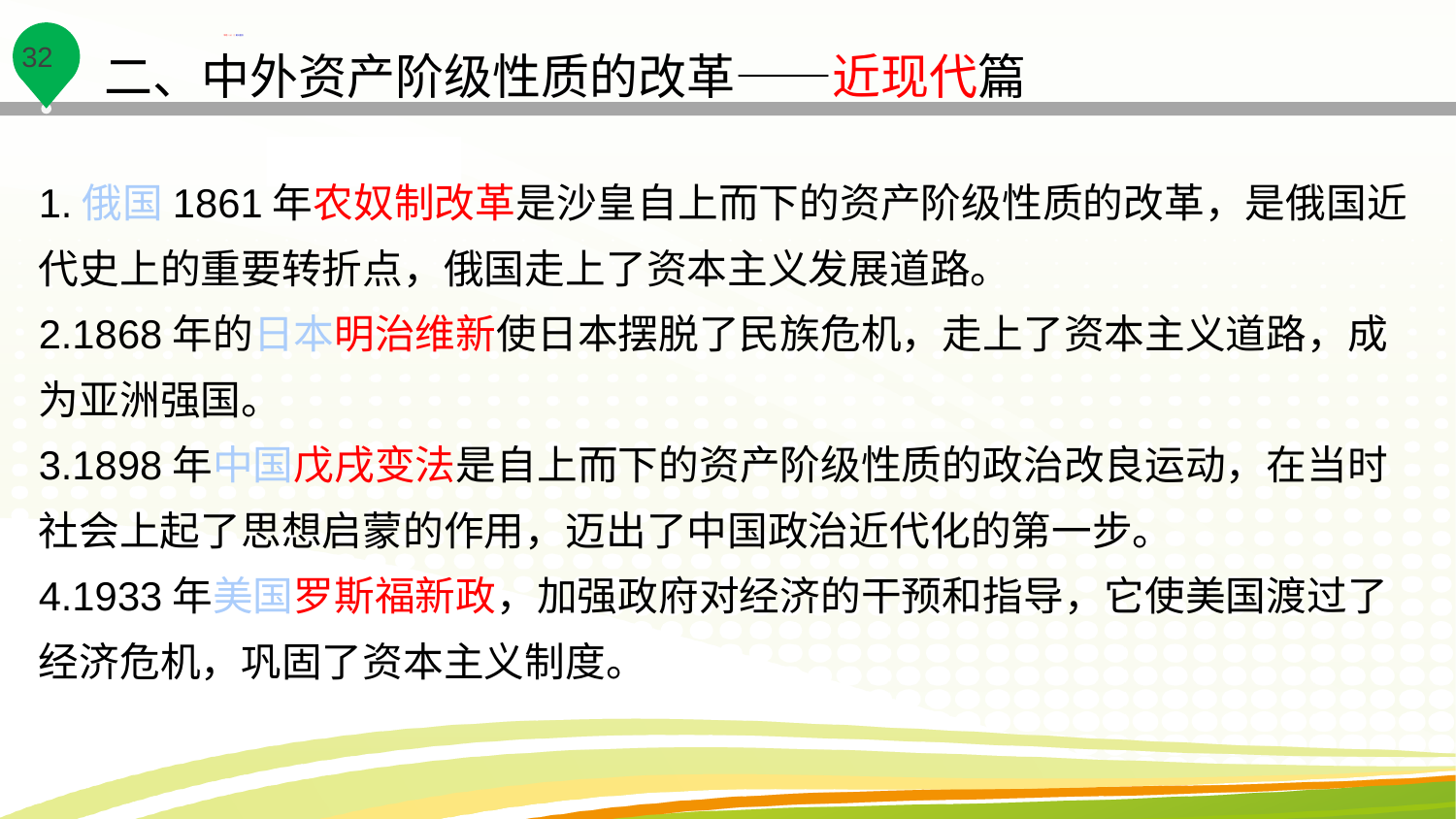

二、中外资产阶级性质的改革——近现代篇

1.俄国1861年农奴制改革是沙皇自上而下的资产阶级性质的改革，是俄国近代史上的重要转折点，俄国走上了资本主义发展道路。
2.1868年的日本明治维新使日本摆脱了民族危机，走上了资本主义道路，成为亚洲强国。
3.1898年中国戊戌变法是自上而下的资产阶级性质的政治改良运动，在当时社会上起了思想启蒙的作用，迈出了中国政治近代化的第一步。
4.1933年美国罗斯福新政，加强政府对经济的干预和指导，它使美国渡过了经济危机，巩固了资本主义制度。
专题（十）┃ 要点整合